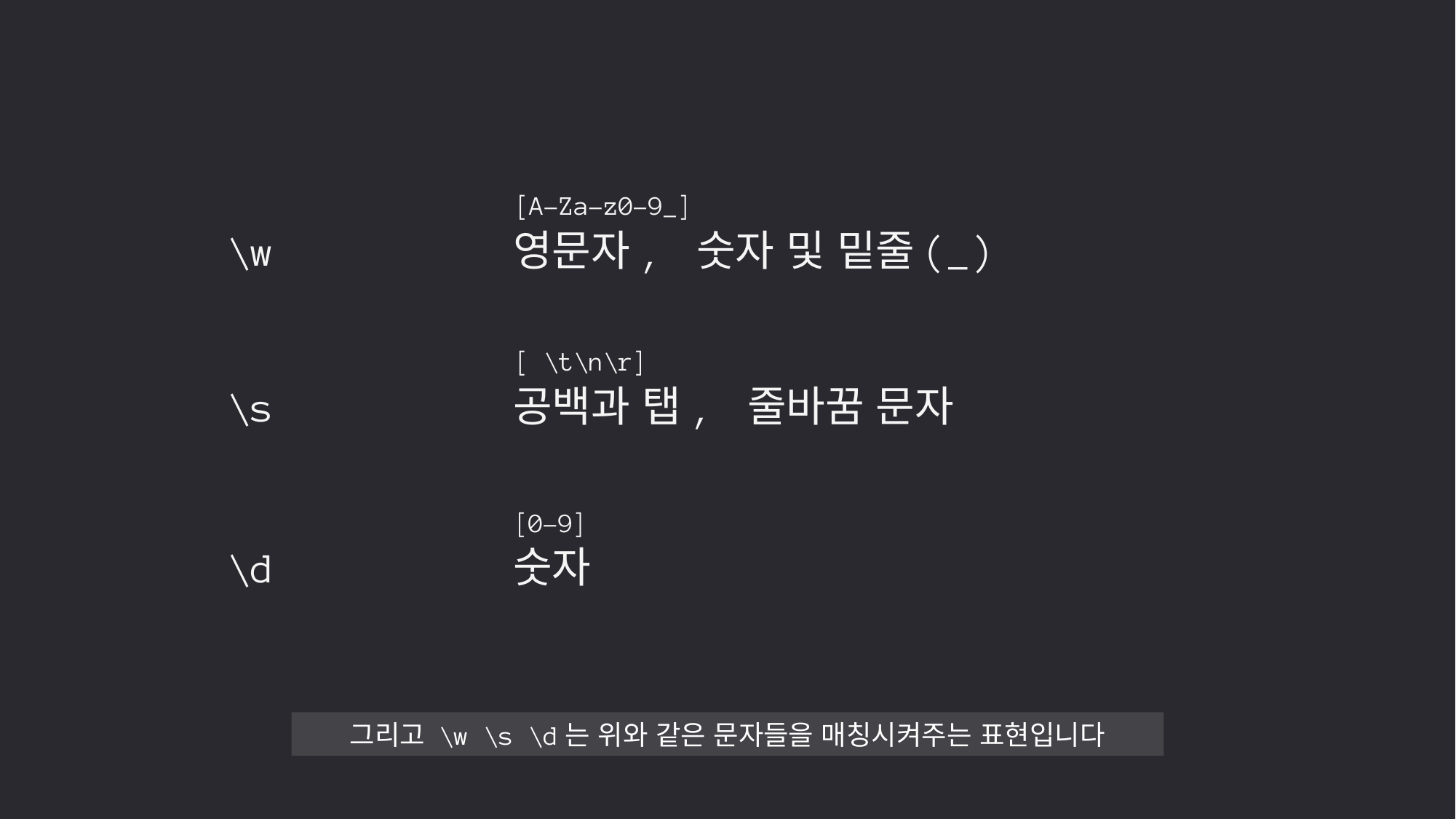

[A-Za-z0-9_]
\w
영문자, 숫자 및 밑줄(_)
[ \t\n\r]
\s
공백과 탭, 줄바꿈 문자
[0-9]
\d
숫자
그리고 \w \s \d는 위와 같은 문자들을 매칭시켜주는 표현입니다